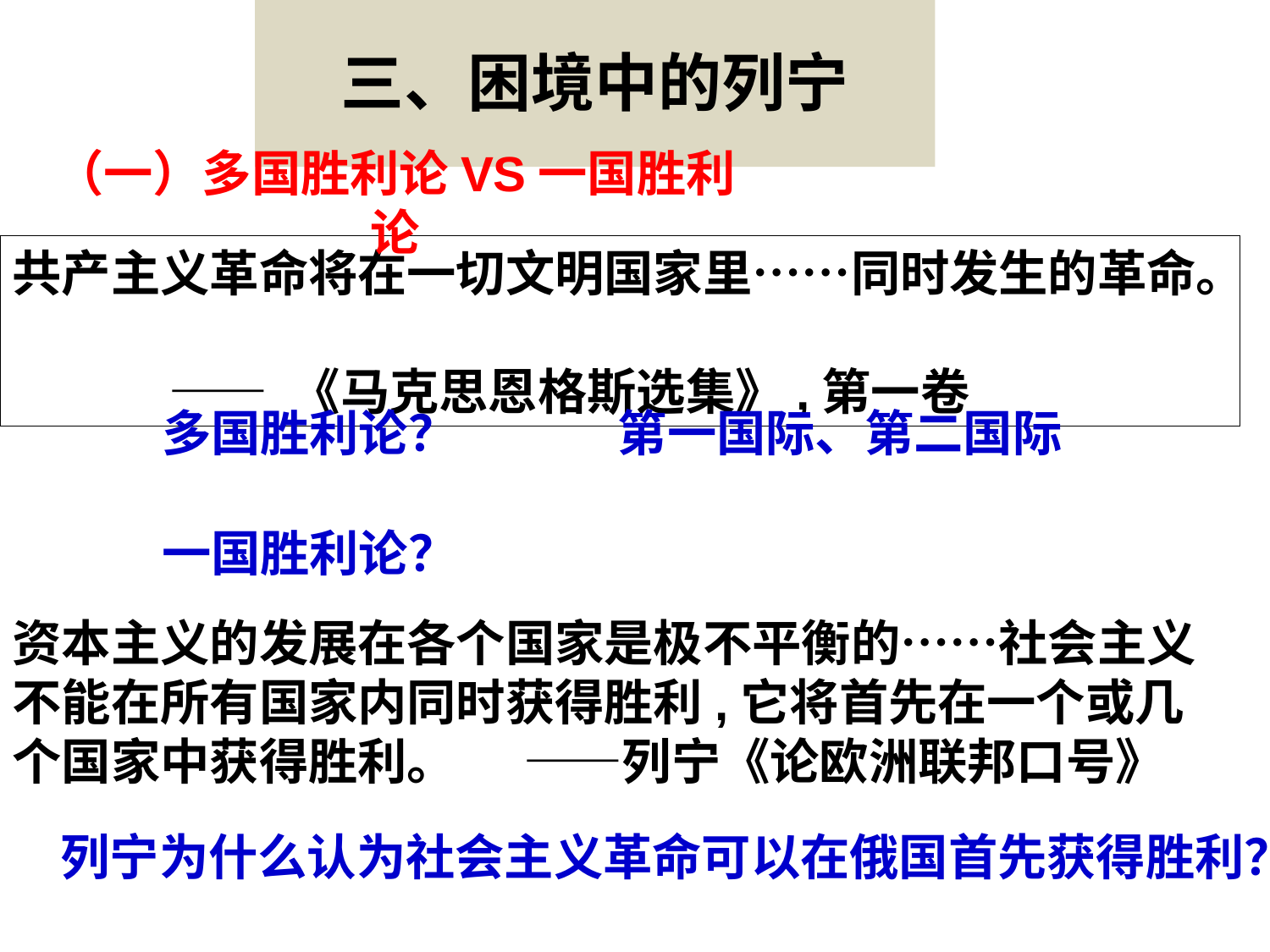

# 三、困境中的列宁
（一）多国胜利论VS一国胜利论
共产主义革命将在一切文明国家里……同时发生的革命。
              —— 《马克思恩格斯选集》,第一卷
多国胜利论？
第一国际、第二国际
一国胜利论？
资本主义的发展在各个国家是极不平衡的……社会主义
不能在所有国家内同时获得胜利,它将首先在一个或几个国家中获得胜利。      ——列宁《论欧洲联邦口号》
列宁为什么认为社会主义革命可以在俄国首先获得胜利？